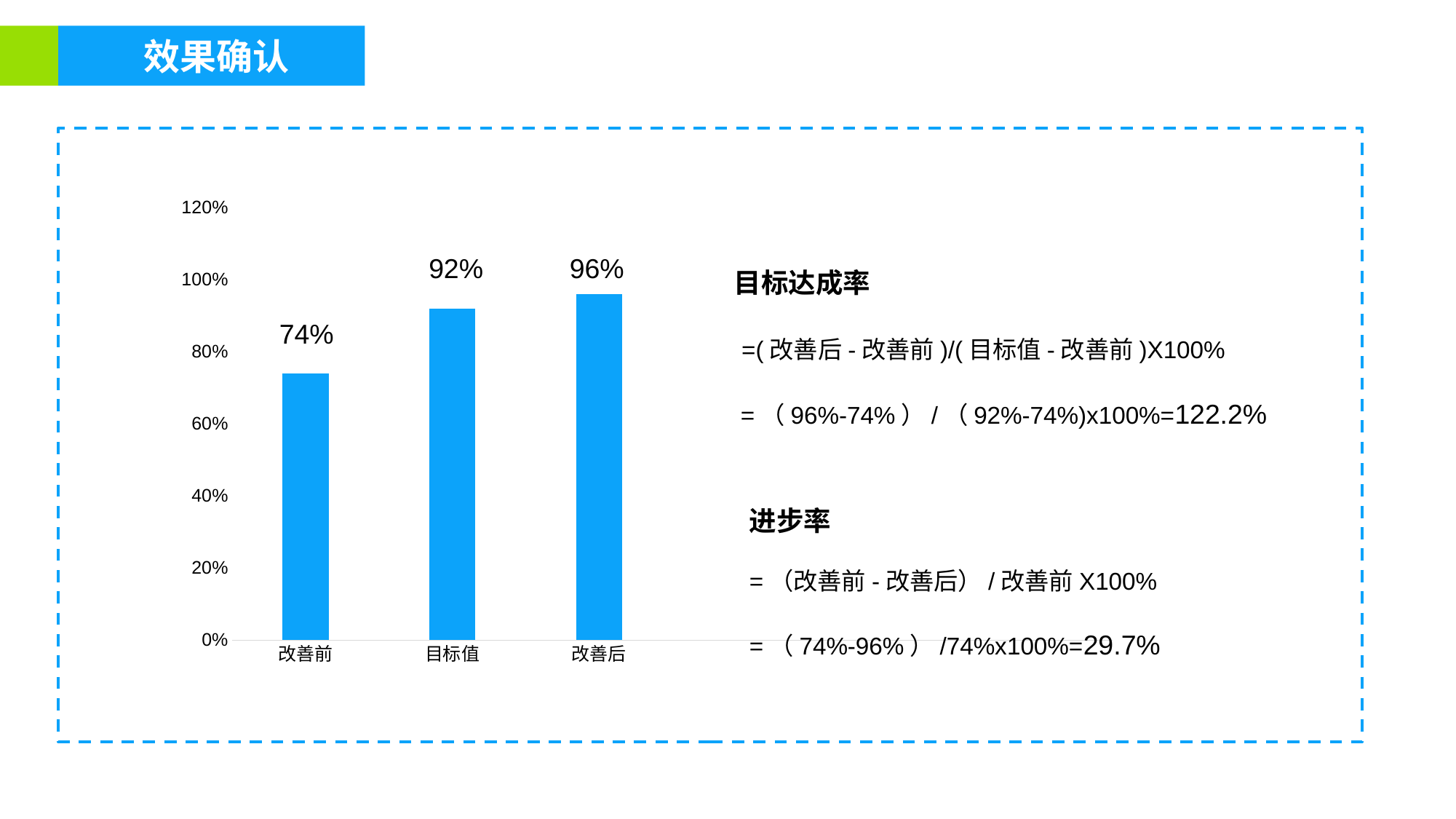

效果确认

### Chart

| Category | 列1 |
|---|---|
| 改善前 | 0.74 |
| 目标值 | 0.92 |
| 改善后 | 0.96 |
目标达成率
 =(改善后-改善前)/(目标值-改善前)X100%
 =（96%-74%）/（92%-74%)x100%=122.2%

92%
96%
74%
进步率
=（改善前-改善后）/改善前X100%
=（74%-96%）/74%x100%=29.7%